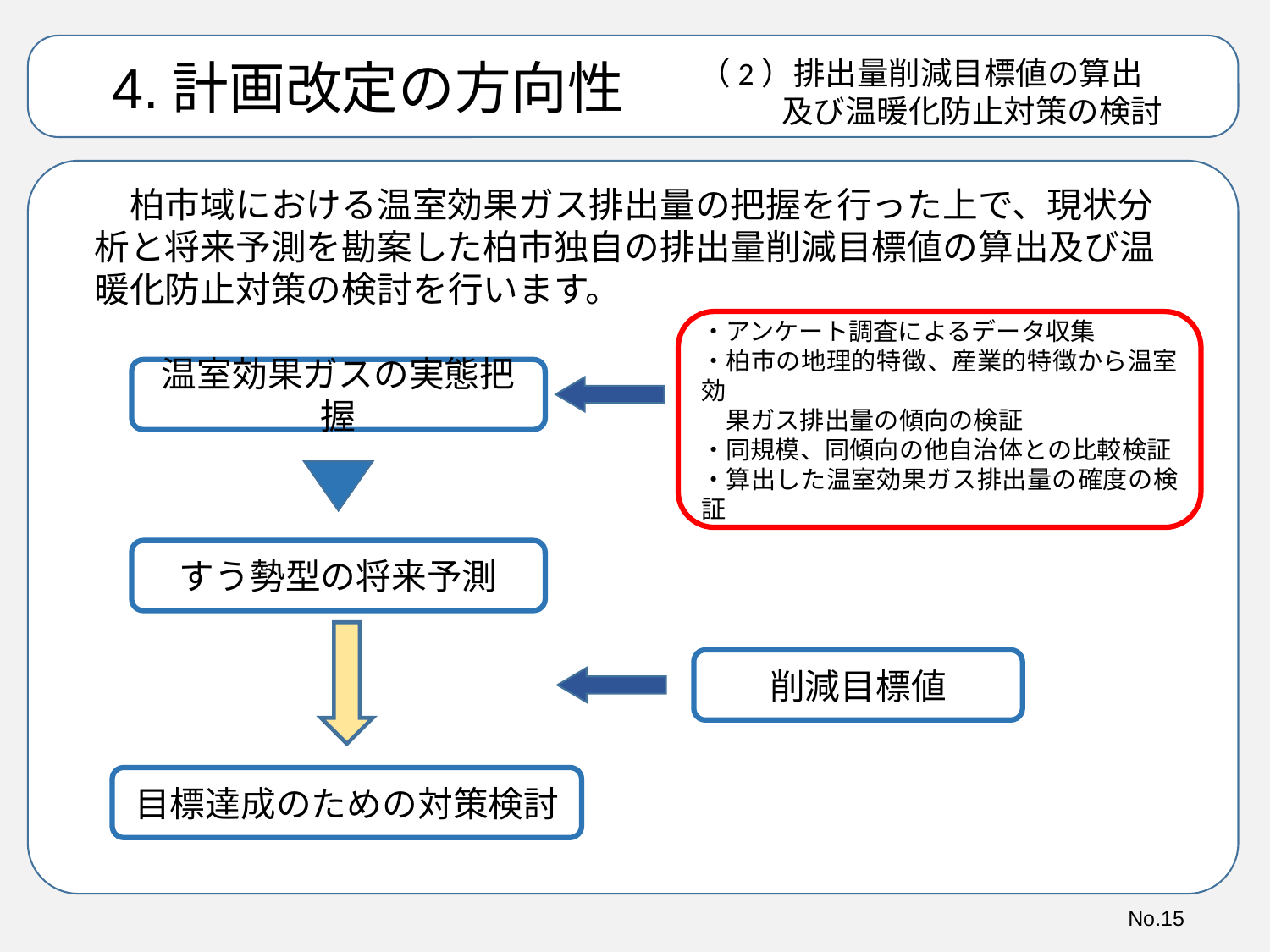

4.計画改定の方向性
（2）排出量削減目標値の算出
                      及び温暖化防止対策の検討
#
　柏市域における温室効果ガス排出量の把握を行った上で、現状分析と将来予測を勘案した柏市独自の排出量削減目標値の算出及び温暖化防止対策の検討を行います。

・アンケート調査によるデータ収集
・柏市の地理的特徴、産業的特徴から温室効
　果ガス排出量の傾向の検証
・同規模、同傾向の他自治体との比較検証
・算出した温室効果ガス排出量の確度の検証
温室効果ガスの実態把握

すう勢型の将来予測

削減目標値

目標達成のための対策検討
No.15